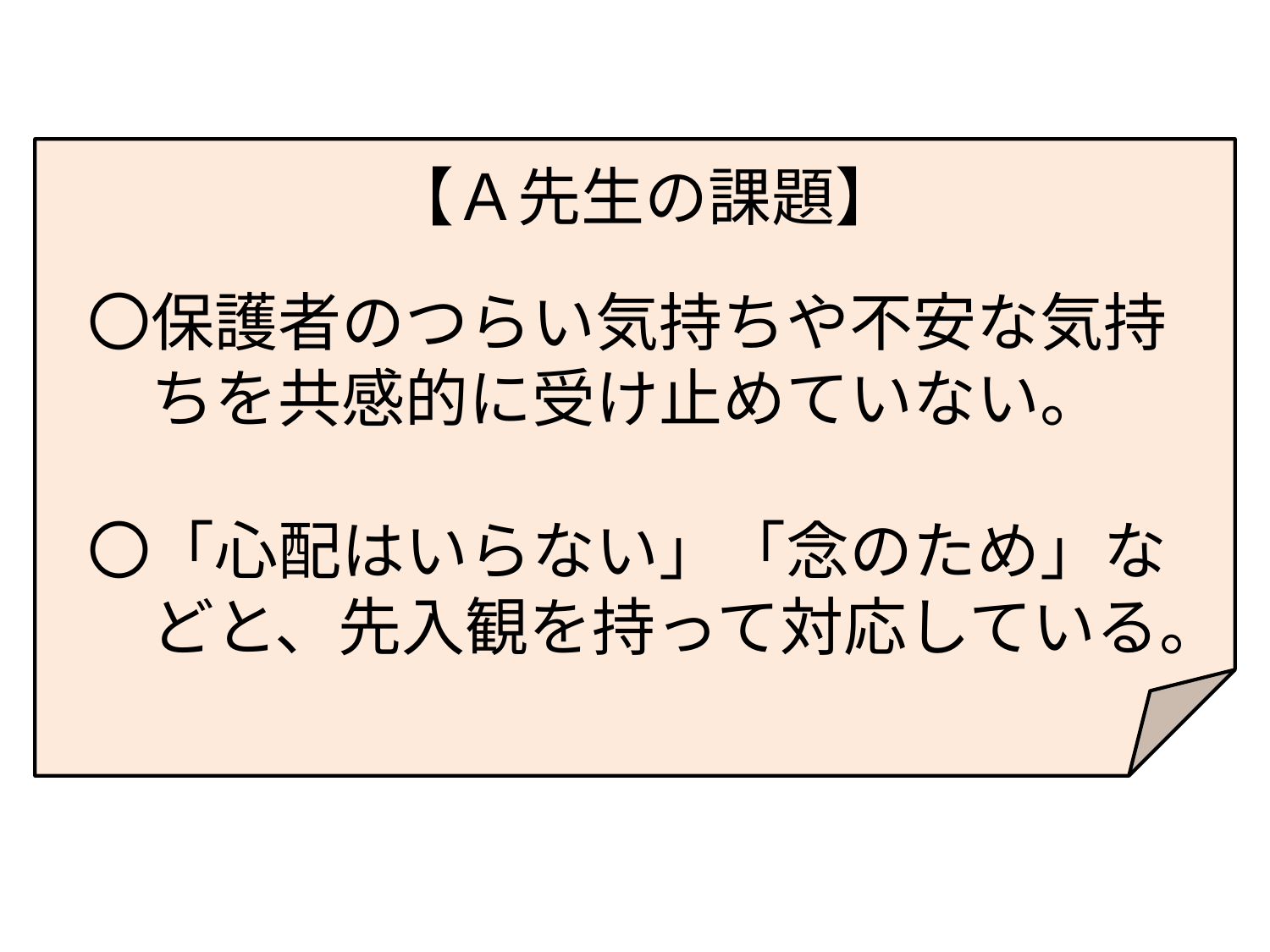

【Ａ先生の課題】
〇保護者のつらい気持ちや不安な気持
　ちを共感的に受け止めていない。

〇「心配はいらない」「念のため」な
　どと、先入観を持って対応している。